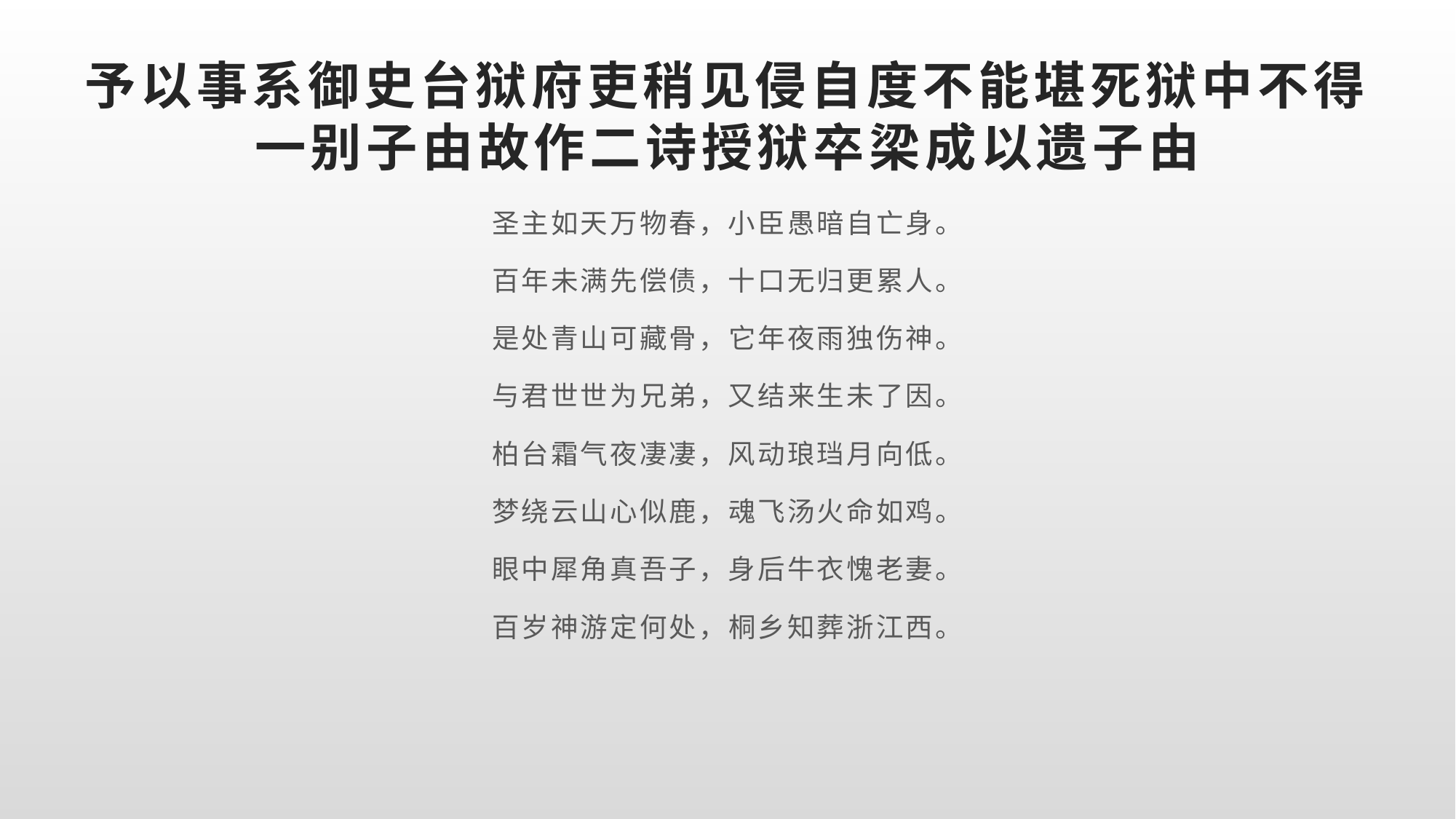

# 予以事系御史台狱府吏稍见侵自度不能堪死狱中不得一别子由故作二诗授狱卒梁成以遗子由
圣主如天万物春，小臣愚暗自亡身。
百年未满先偿债，十口无归更累人。
是处青山可藏骨，它年夜雨独伤神。
与君世世为兄弟，又结来生未了因。
柏台霜气夜凄凄，风动琅珰月向低。
梦绕云山心似鹿，魂飞汤火命如鸡。
眼中犀角真吾子，身后牛衣愧老妻。
百岁神游定何处，桐乡知葬浙江西。